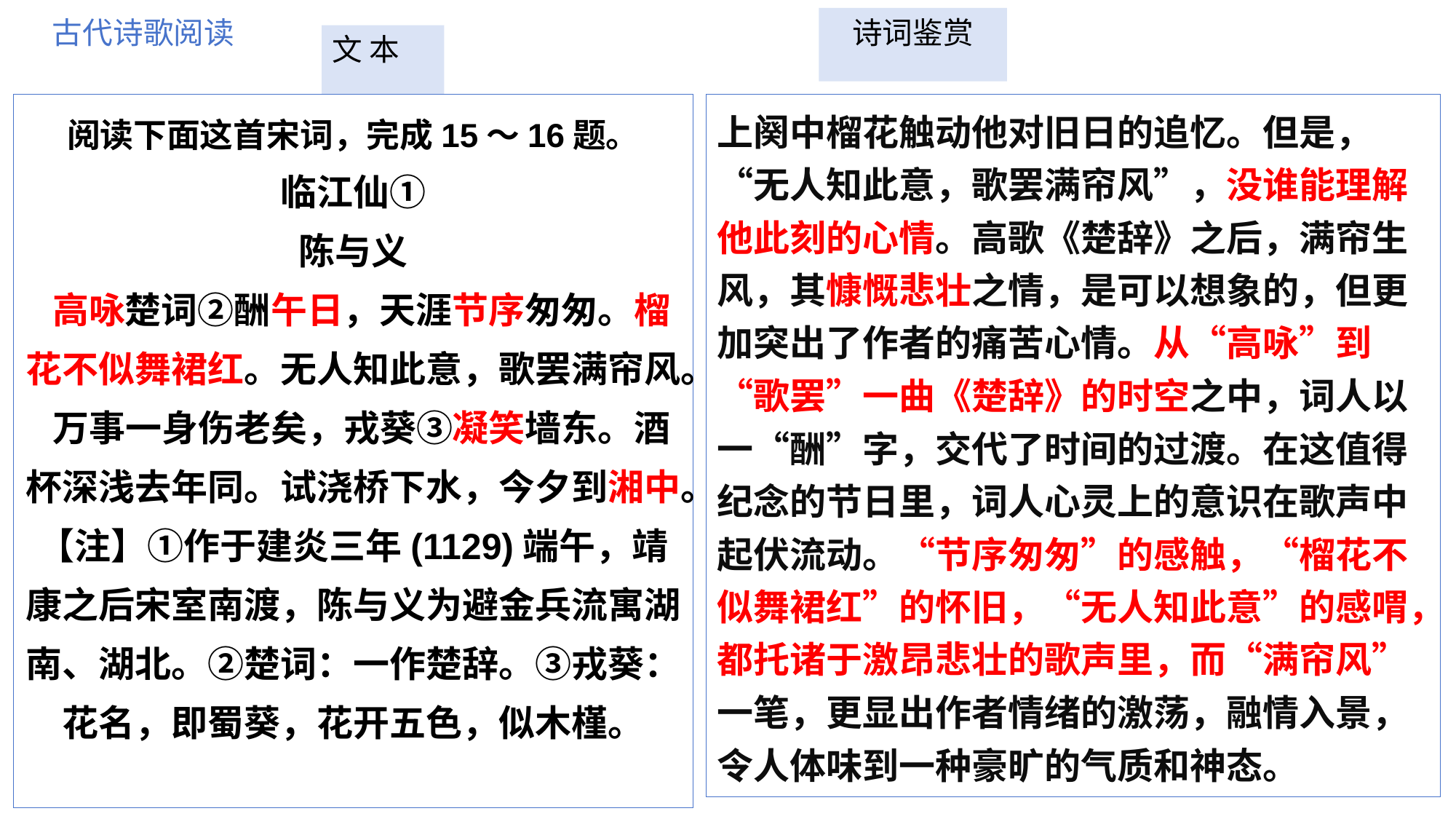

古代诗歌阅读
诗词鉴赏
文 本
阅读下面这首宋词，完成15～16题。
临江仙①
陈与义
 高咏楚词②酬午日，天涯节序匆匆。榴花不似舞裙红。无人知此意，歌罢满帘风。
 万事一身伤老矣，戎葵③凝笑墙东。酒杯深浅去年同。试浇桥下水，今夕到湘中。
【注】①作于建炎三年(1129)端午，靖康之后宋室南渡，陈与义为避金兵流寓湖南、湖北。②楚词：一作楚辞。③戎葵：花名，即蜀葵，花开五色，似木槿。
上阕中榴花触动他对旧日的追忆。但是，“无人知此意，歌罢满帘风”，没谁能理解他此刻的心情。高歌《楚辞》之后，满帘生风，其慷慨悲壮之情，是可以想象的，但更加突出了作者的痛苦心情。从“高咏”到“歌罢”一曲《楚辞》的时空之中，词人以一“酬”字，交代了时间的过渡。在这值得纪念的节日里，词人心灵上的意识在歌声中起伏流动。“节序匆匆”的感触，“榴花不似舞裙红”的怀旧，“无人知此意”的感喟，都托诸于激昂悲壮的歌声里，而“满帘风”一笔，更显出作者情绪的激荡，融情入景，令人体味到一种豪旷的气质和神态。